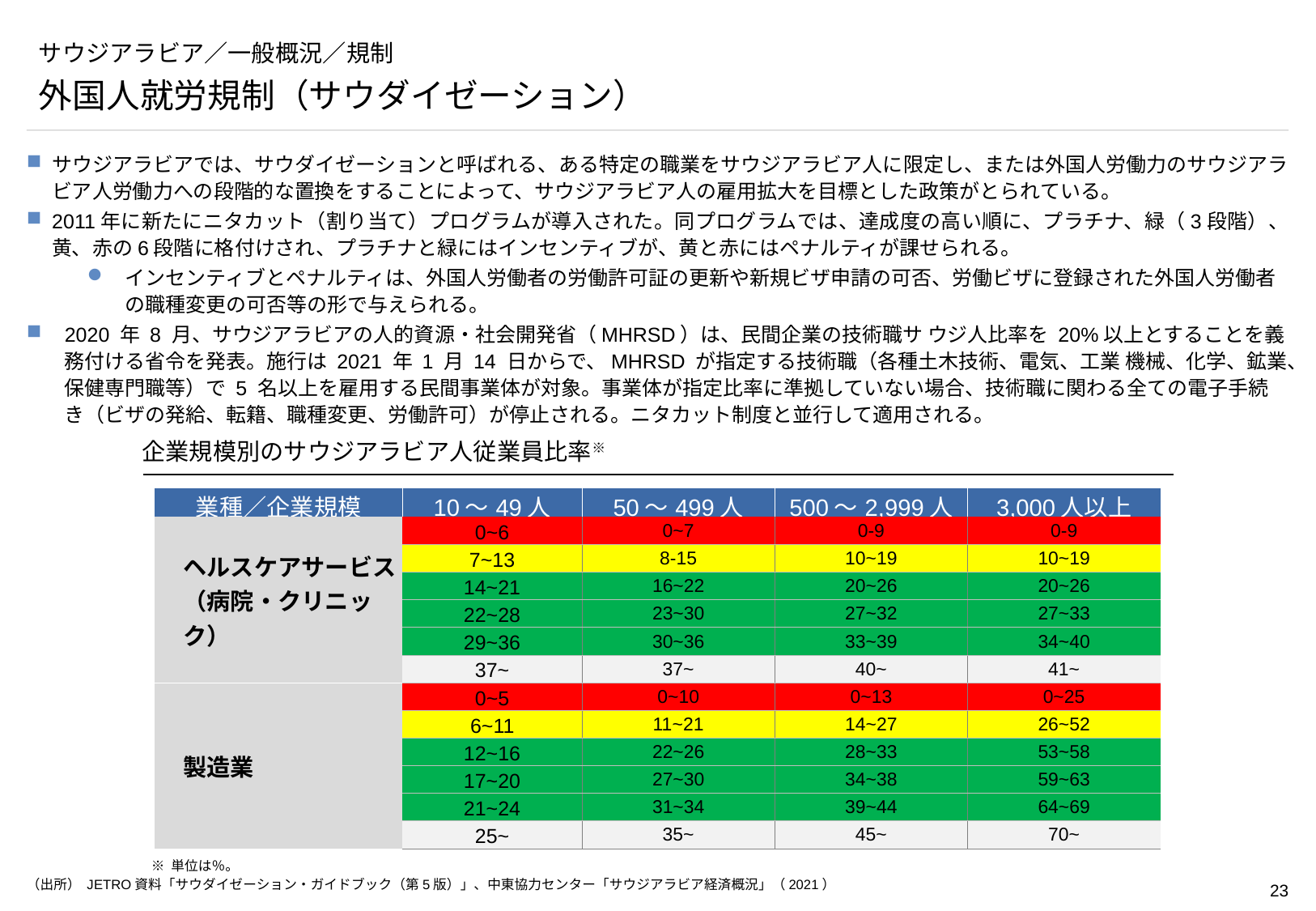

# サウジアラビア／一般概況／規制
外国人就労規制（サウダイゼーション）
サウジアラビアでは、サウダイゼーションと呼ばれる、ある特定の職業をサウジアラビア人に限定し、または外国人労働力のサウジアラビア人労働力への段階的な置換をすることによって、サウジアラビア人の雇用拡大を目標とした政策がとられている。
2011年に新たにニタカット（割り当て）プログラムが導入された。同プログラムでは、達成度の高い順に、プラチナ、緑（3段階）、黄、赤の6段階に格付けされ、プラチナと緑にはインセンティブが、黄と赤にはペナルティが課せられる。
インセンティブとペナルティは、外国人労働者の労働許可証の更新や新規ビザ申請の可否、労働ビザに登録された外国人労働者の職種変更の可否等の形で与えられる。
2020 年 8 月、サウジアラビアの人的資源・社会開発省（MHRSD）は、民間企業の技術職サ ウジ人比率を 20%以上とすることを義務付ける省令を発表。施行は 2021 年 1 月 14 日からで、MHRSD が指定する技術職（各種土木技術、電気、工業 機械、化学、鉱業、保健専門職等）で 5 名以上を雇用する民間事業体が対象。事業体が指定比率に準拠していない場合、技術職に関わる全ての電子手続き（ビザの発給、転籍、職種変更、労働許可）が停止される。ニタカット制度と並行して適用される。
企業規模別のサウジアラビア人従業員比率※
| 業種／企業規模 | 10～49人 | 50～499人 | 500～2,999人 | 3,000人以上 |
| --- | --- | --- | --- | --- |
| ヘルスケアサービス （病院・クリニック） | 0~6 | 0~7 | 0-9 | 0-9 |
|  | 7~13 | 8-15 | 10~19 | 10~19 |
|  | 14~21 | 16~22 | 20~26 | 20~26 |
|  | 22~28 | 23~30 | 27~32 | 27~33 |
|  | 29~36 | 30~36 | 33~39 | 34~40 |
|  | 37~ | 37~ | 40~ | 41~ |
| 製造業 | 0~5 | 0~10 | 0~13 | 0~25 |
|  | 6~11 | 11~21 | 14~27 | 26~52 |
|  | 12~16 | 22~26 | 28~33 | 53~58 |
|  | 17~20 | 27~30 | 34~38 | 59~63 |
|  | 21~24 | 31~34 | 39~44 | 64~69 |
|  | 25~ | 35~ | 45~ | 70~ |
※ 単位は％。
（出所） JETRO資料「サウダイゼーション・ガイドブック（第5版）」、中東協力センター「サウジアラビア経済概況」（2021）